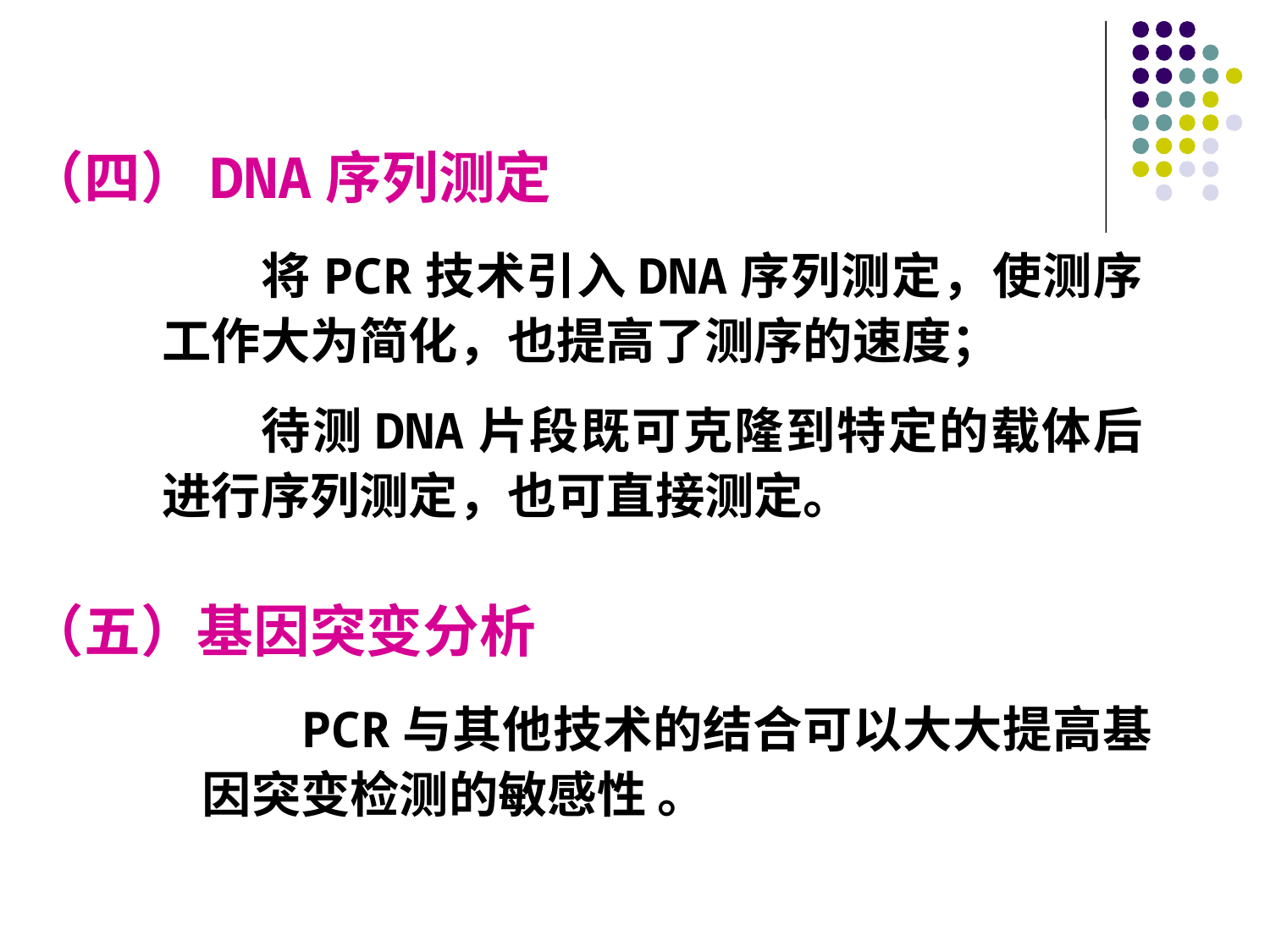

（四）DNA序列测定
将PCR技术引入DNA序列测定，使测序工作大为简化，也提高了测序的速度；
待测DNA片段既可克隆到特定的载体后进行序列测定，也可直接测定。
（五）基因突变分析
PCR与其他技术的结合可以大大提高基因突变检测的敏感性 。